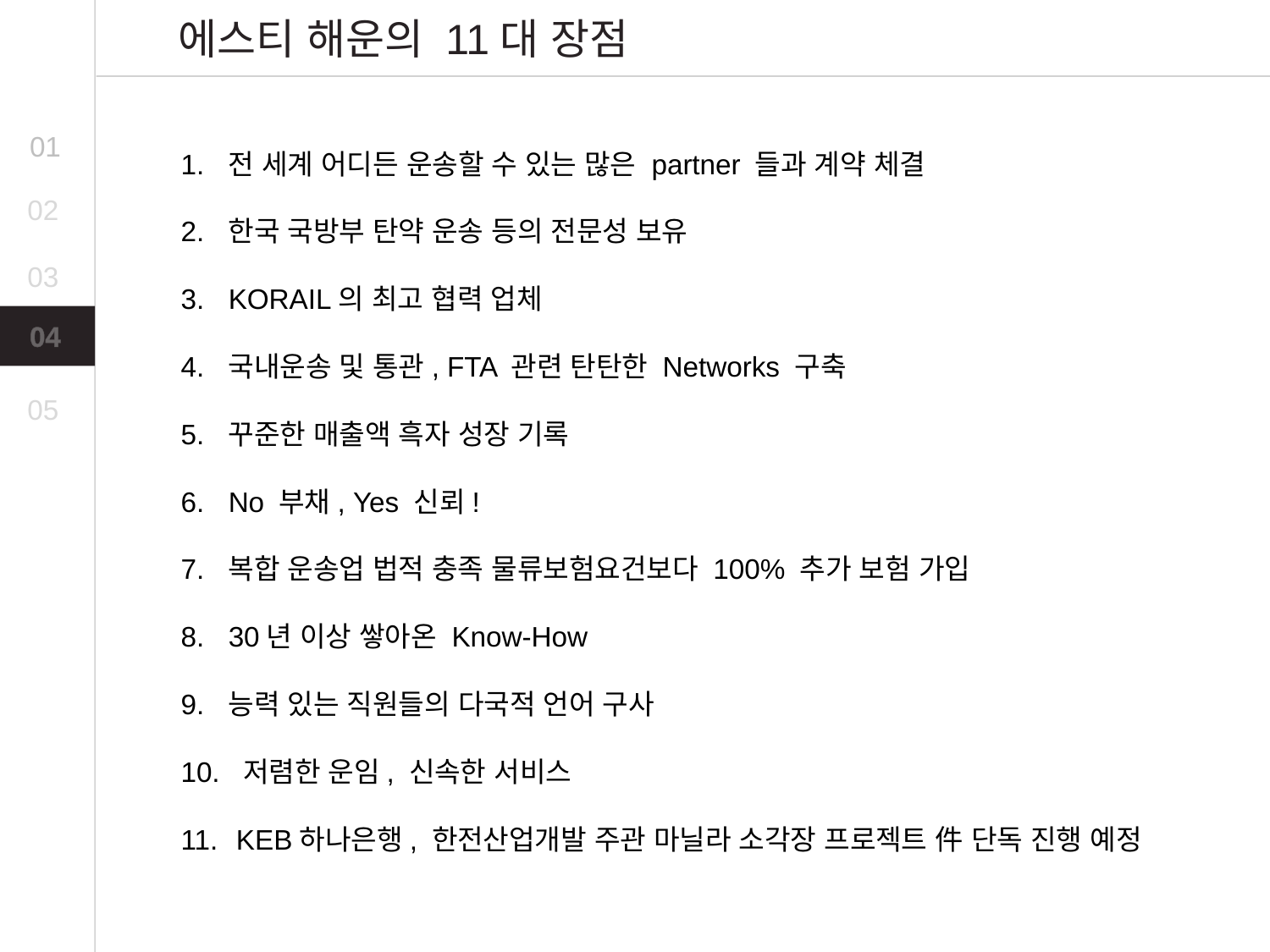

에스티 해운의 11대 장점
전 세계 어디든 운송할 수 있는 많은 partner 들과 계약 체결
한국 국방부 탄약 운송 등의 전문성 보유
KORAIL의 최고 협력 업체
국내운송 및 통관, FTA 관련 탄탄한 Networks 구축
꾸준한 매출액 흑자 성장 기록
No 부채, Yes 신뢰!
복합 운송업 법적 충족 물류보험요건보다 100% 추가 보험 가입
30년 이상 쌓아온 Know-How
능력 있는 직원들의 다국적 언어 구사
 저렴한 운임, 신속한 서비스
 KEB하나은행, 한전산업개발 주관 마닐라 소각장 프로젝트 件 단독 진행 예정
01
02
03

04
04
05